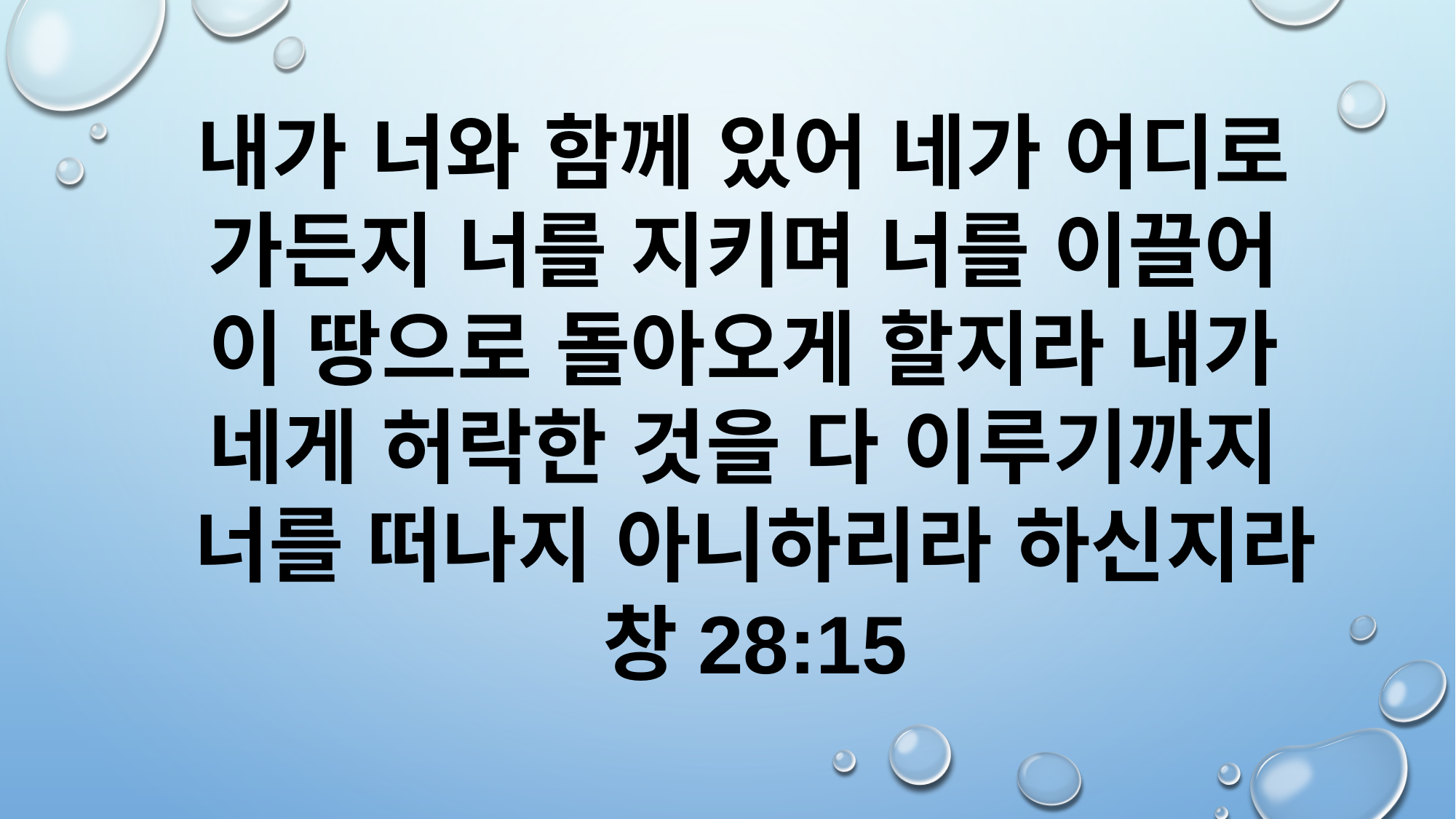

내가 너와 함께 있어 네가 어디로
가든지 너를 지키며 너를 이끌어
이 땅으로 돌아오게 할지라 내가
네게 허락한 것을 다 이루기까지
너를 떠나지 아니하리라 하신지라
창28:15